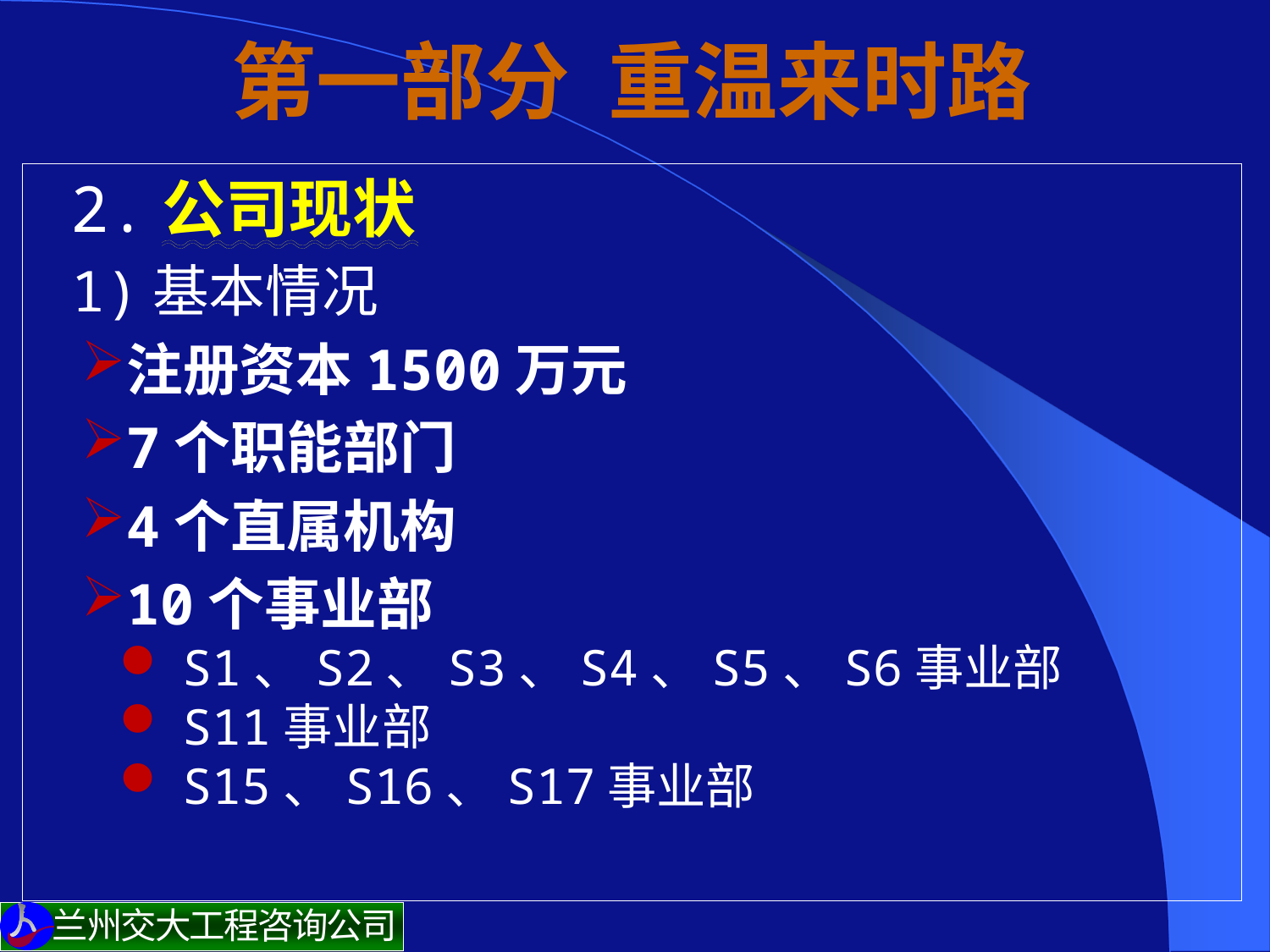

# 第一部分  重温来时路
 2.公司现状
1)基本情况
注册资本1500万元
7个职能部门
4个直属机构
10个事业部
S1、S2、S3、S4、S5、S6事业部
S11事业部
S15、S16、S17事业部